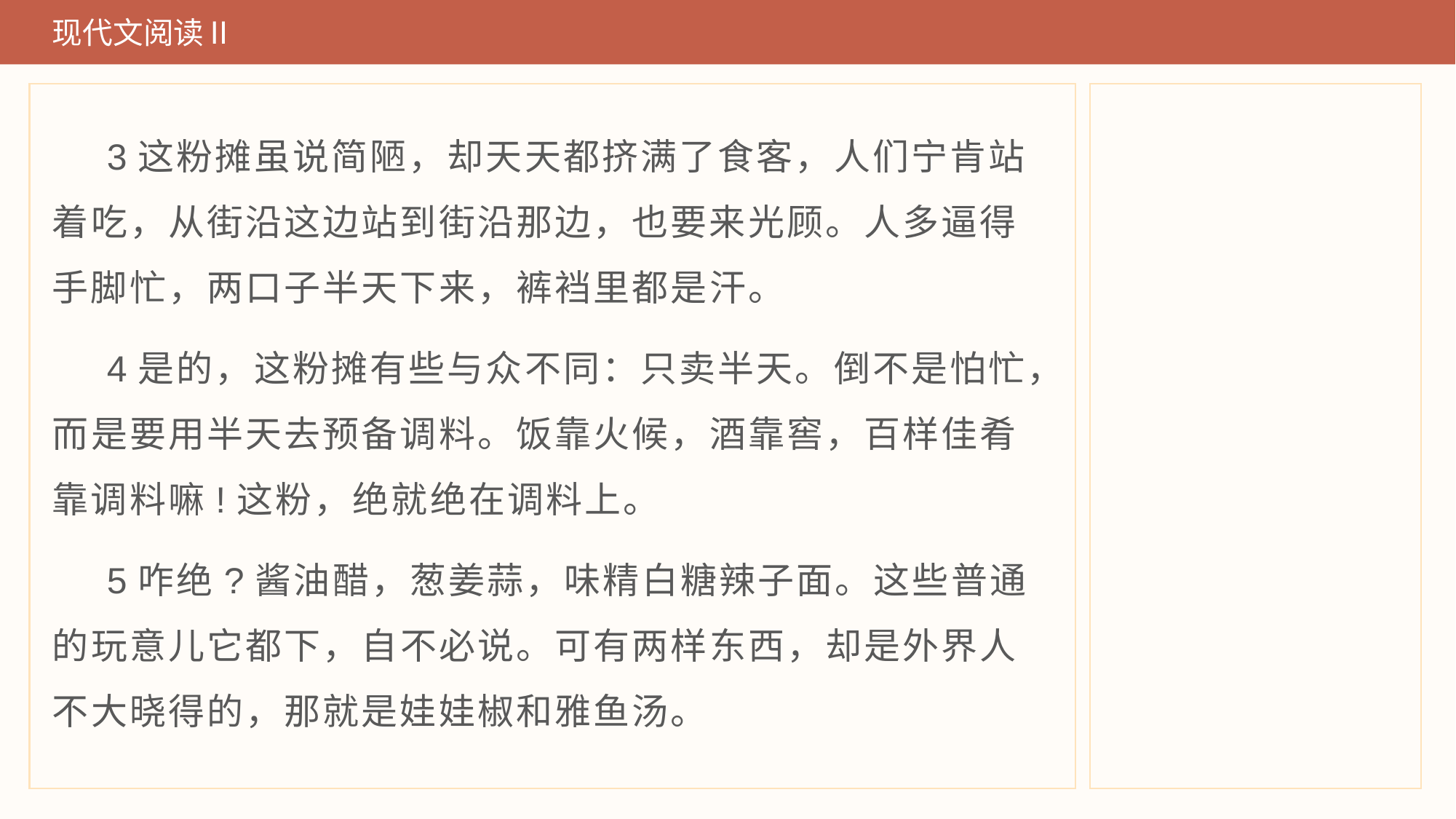

现代文阅读Ⅱ

3这粉摊虽说简陋，却天天都挤满了食客，人们宁肯站着吃，从街沿这边站到街沿那边，也要来光顾。人多逼得手脚忙，两口子半天下来，裤裆里都是汗。
4是的，这粉摊有些与众不同：只卖半天。倒不是怕忙，而是要用半天去预备调料。饭靠火候，酒靠窖，百样佳肴靠调料嘛!这粉，绝就绝在调料上。
5咋绝?酱油醋，葱姜蒜，味精白糖辣子面。这些普通的玩意儿它都下，自不必说。可有两样东西，却是外界人不大晓得的，那就是娃娃椒和雅鱼汤。